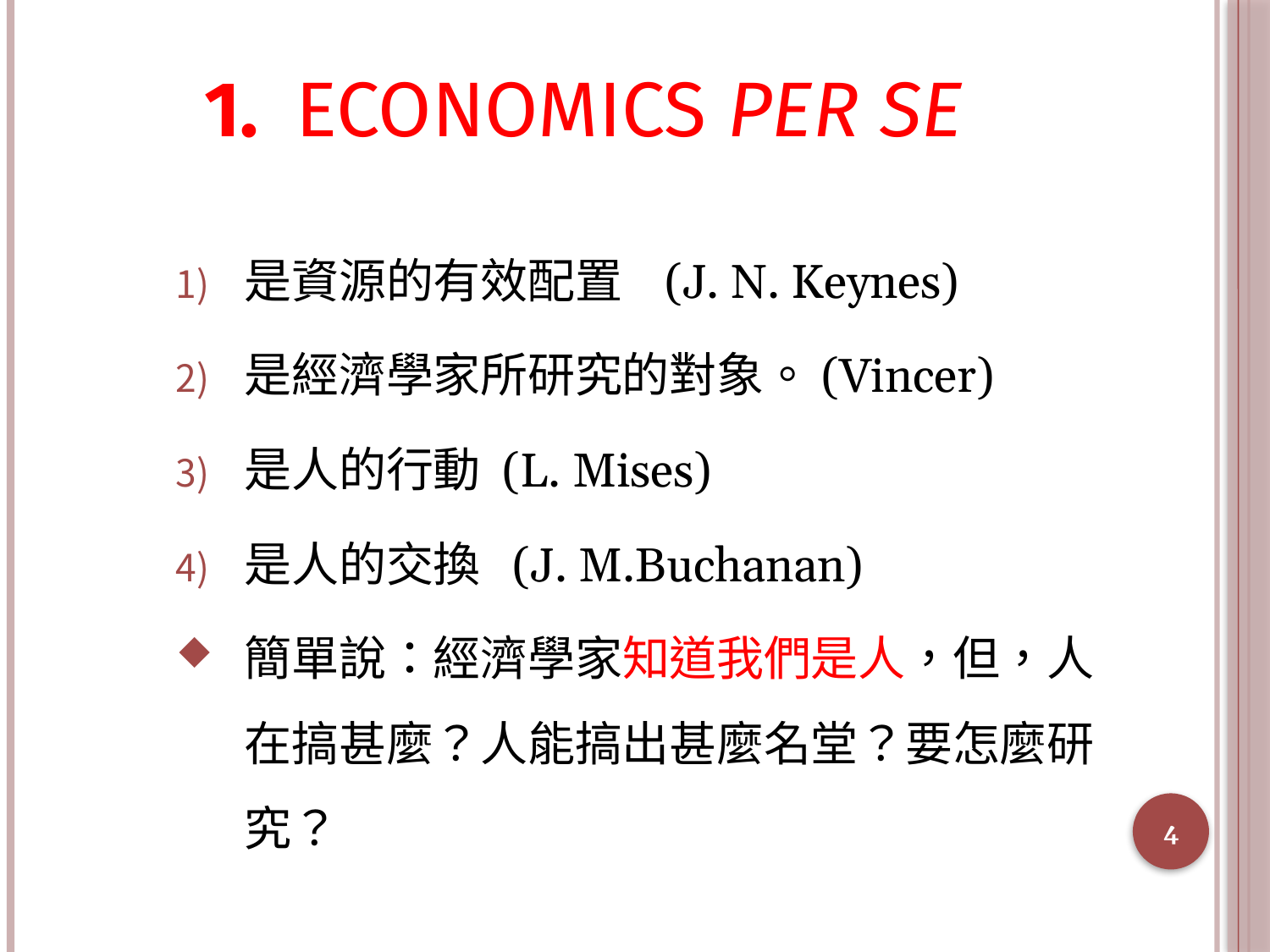

# 1.  economics per se
是資源的有效配置   (J. N. Keynes)
是經濟學家所研究的對象。(Vincer)
是人的行動 (L. Mises)
是人的交換  (J. M.Buchanan)
簡單說：經濟學家知道我們是人，但，人在搞甚麼？人能搞出甚麼名堂？要怎麼研究？
4